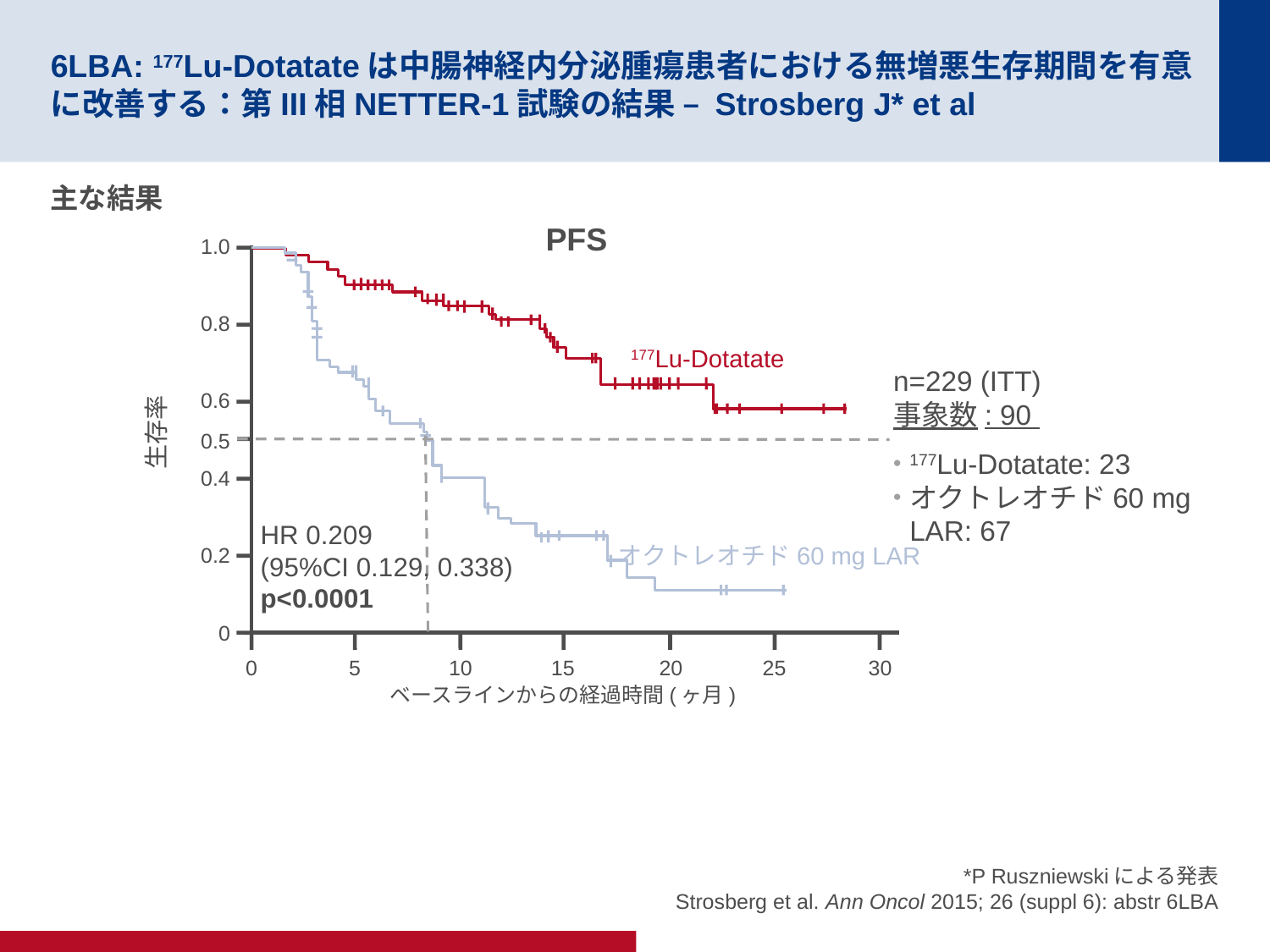

# 6LBA: 177Lu-Dotatateは中腸神経内分泌腫瘍患者における無増悪生存期間を有意に改善する：第III相NETTER-1試験の結果 – Strosberg J* et al
主な結果

中間OS：死亡は、177Lu-Dotatate群13例 vs. オクトレオチドLAR 60 mg群22例
PFS
1.0

0.8

177Lu-Dotatate
n=229 (ITT)
事象数: 90

177Lu-Dotatate: 23
オクトレオチド60 mg LAR: 67
0.6

 生存率
0.5

0.4

HR 0.209
(95%CI 0.129, 0.338)
p<0.0001
オクトレオチド60 mg LAR
0.2

0

0
5
10
15
20
25
30
ベースラインからの経過時間(ヶ月)
*P Ruszniewskiによる発表
Strosberg et al. Ann Oncol 2015; 26 (suppl 6): abstr 6LBA